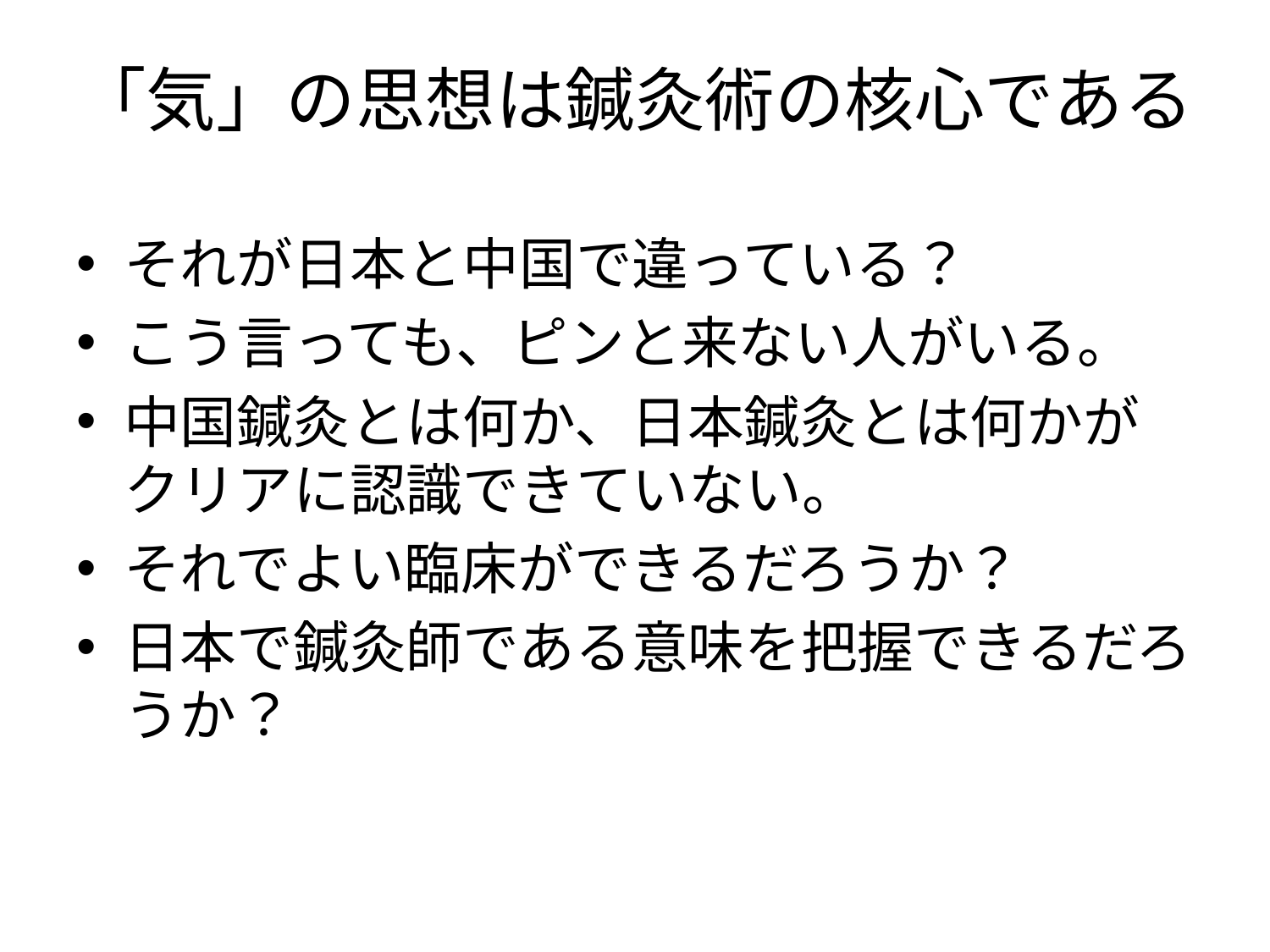

# 「気」の思想は鍼灸術の核心である
それが日本と中国で違っている？
こう言っても、ピンと来ない人がいる。
中国鍼灸とは何か、日本鍼灸とは何かがクリアに認識できていない。
それでよい臨床ができるだろうか？
日本で鍼灸師である意味を把握できるだろうか？